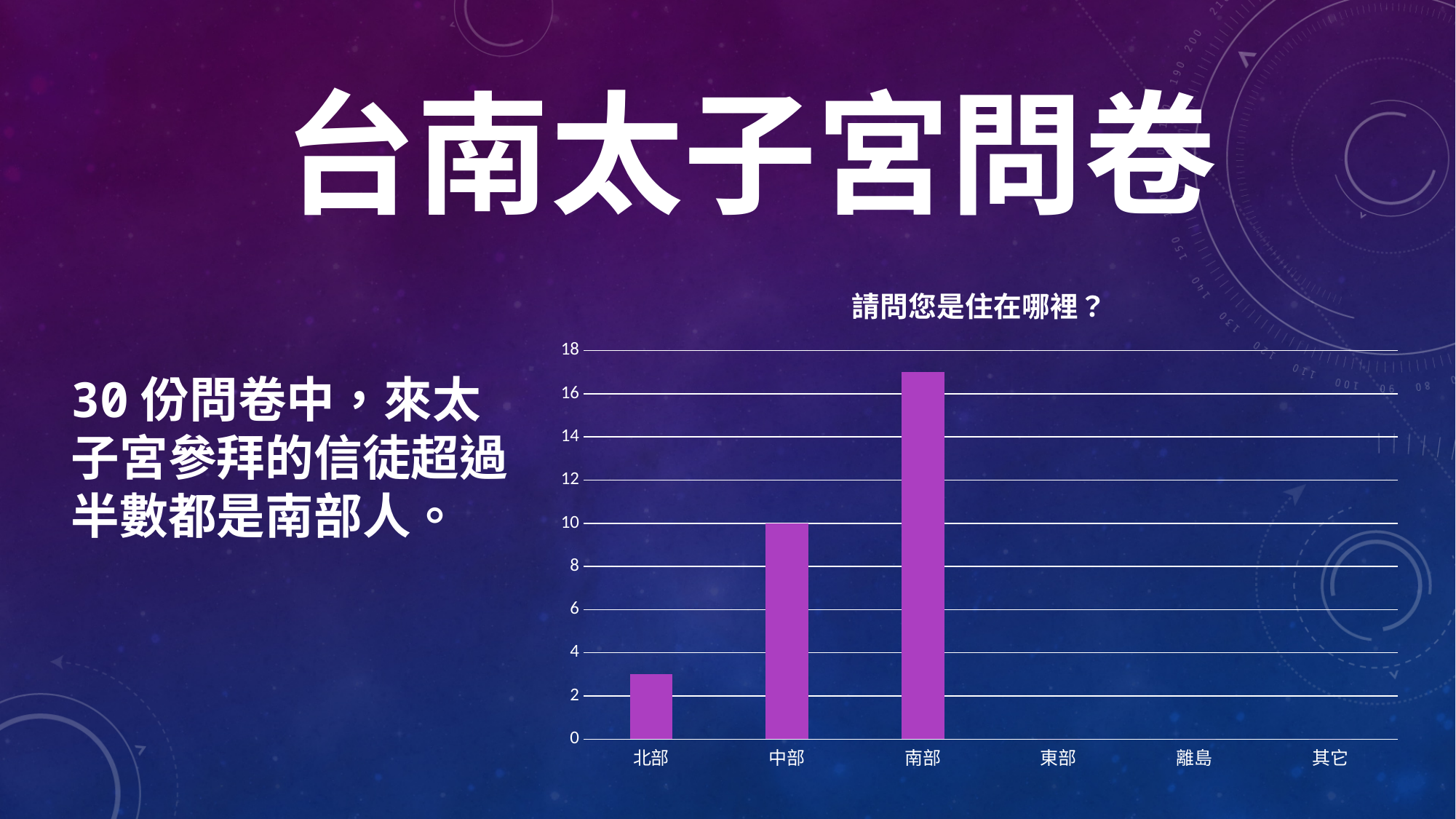

# 台南太子宮問卷

### Chart:

| Category | 請問您是住在哪裡？ |
|---|---|
| 北部 | 3.0 |
| 中部 | 10.0 |
| 南部 | 17.0 |
| 東部 | 0.0 |
| 離島 | 0.0 |
| 其它 | 0.0 |
30份問卷中，來太子宮參拜的信徒超過半數都是南部人。